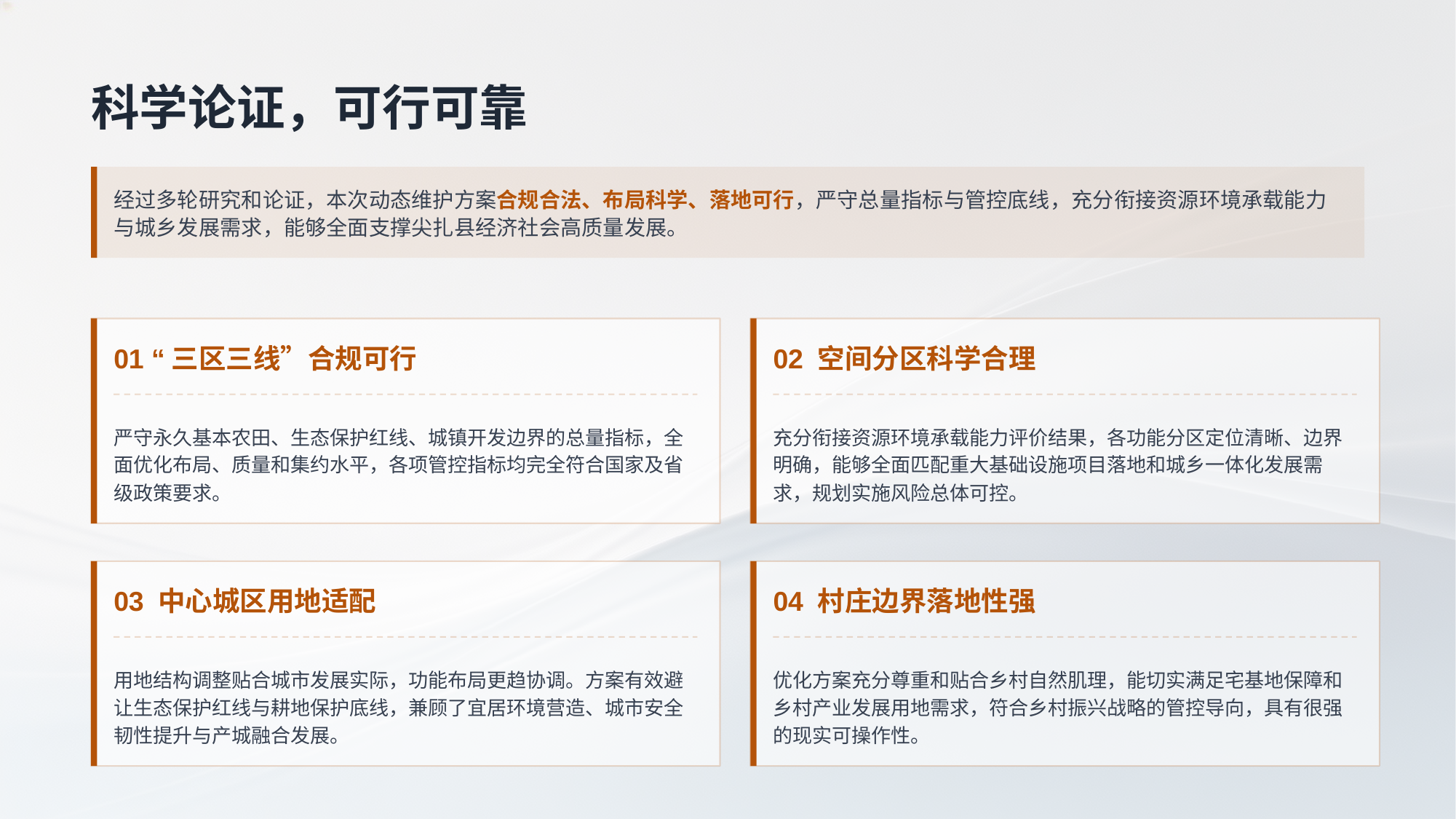

科学论证，可行可靠

经过多轮研究和论证，本次动态维护方案合规合法、布局科学、落地可行，严守总量指标与管控底线，充分衔接资源环境承载能力与城乡发展需求，能够全面支撑尖扎县经济社会高质量发展。

01 “三区三线”合规可行
02 空间分区科学合理
严守永久基本农田、生态保护红线、城镇开发边界的总量指标，全面优化布局、质量和集约水平，各项管控指标均完全符合国家及省级政策要求。
充分衔接资源环境承载能力评价结果，各功能分区定位清晰、边界明确，能够全面匹配重大基础设施项目落地和城乡一体化发展需求，规划实施风险总体可控。

03 中心城区用地适配
04 村庄边界落地性强
用地结构调整贴合城市发展实际，功能布局更趋协调。方案有效避让生态保护红线与耕地保护底线，兼顾了宜居环境营造、城市安全韧性提升与产城融合发展。
优化方案充分尊重和贴合乡村自然肌理，能切实满足宅基地保障和乡村产业发展用地需求，符合乡村振兴战略的管控导向，具有很强的现实可操作性。